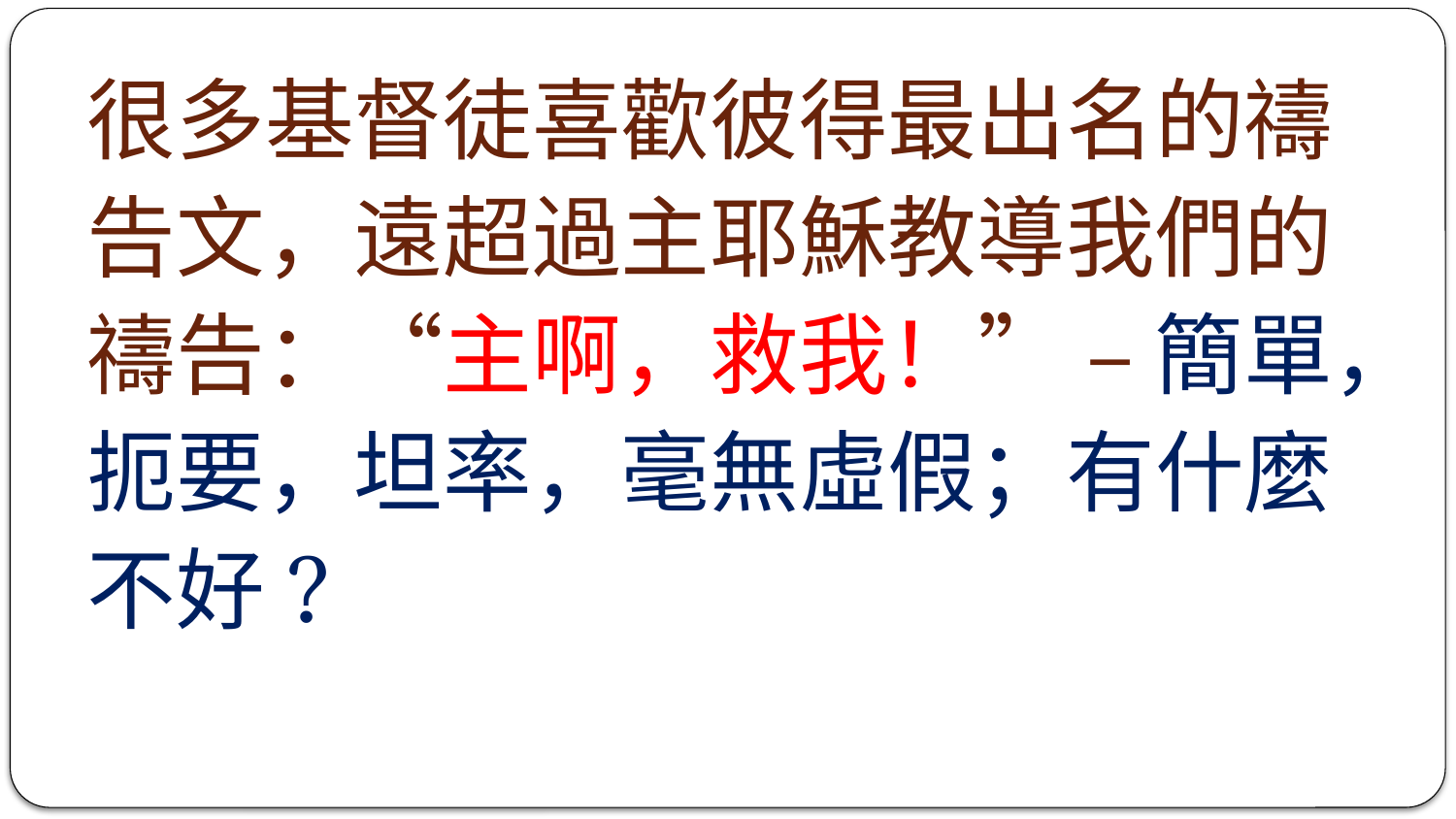

很多基督徒喜歡彼得最出名的禱告文，遠超過主耶穌教導我們的禱告：“主啊，救我！” – 簡單，扼要，坦率，毫無虛假；有什麼不好?